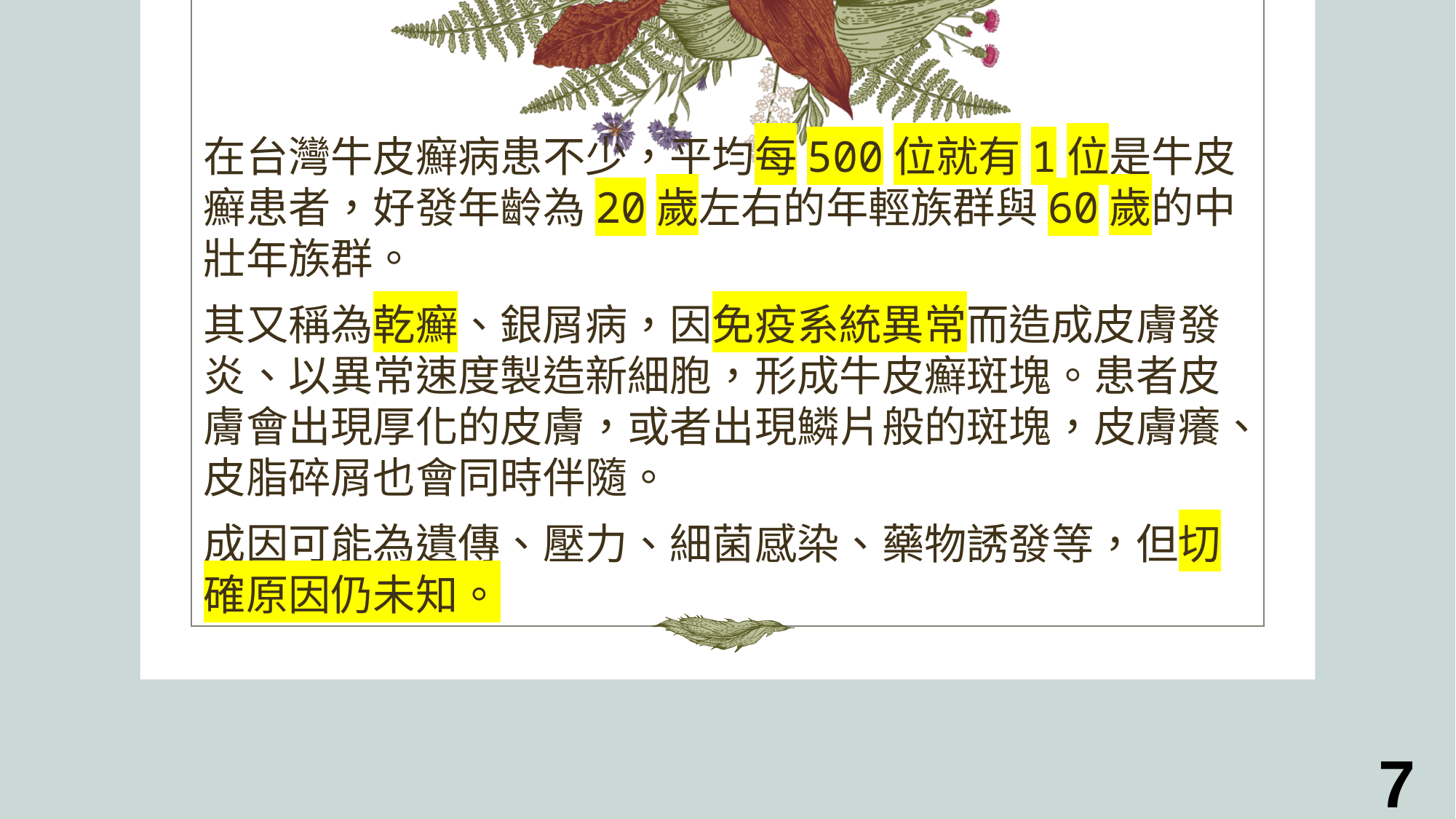

在台灣牛皮癬病患不少，平均每500位就有1位是牛皮癬患者，好發年齡為20歲左右的年輕族群與60歲的中壯年族群。
其又稱為乾癬、銀屑病，因免疫系統異常而造成皮膚發炎、以異常速度製造新細胞，形成牛皮癬斑塊。患者皮膚會出現厚化的皮膚，或者出現鱗片般的斑塊，皮膚癢、皮脂碎屑也會同時伴隨。
成因可能為遺傳、壓力、細菌感染、藥物誘發等，但切確原因仍未知。
7